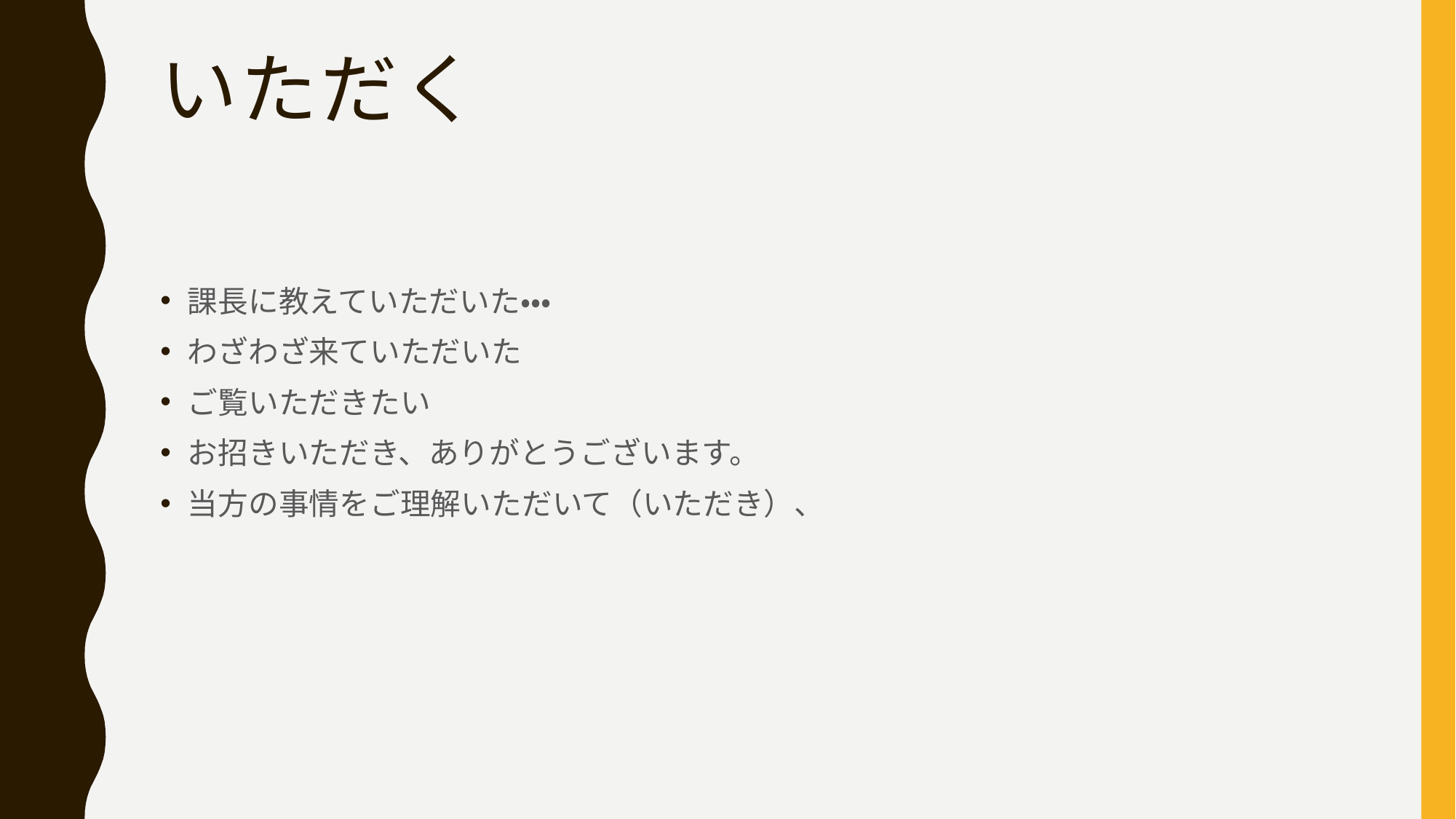

# いただく
課長に教えていただいた・・・
わざわざ来ていただいた
ご覧いただきたい
お招きいただき、ありがとうございます。
当方の事情をご理解いただいて（いただき）、